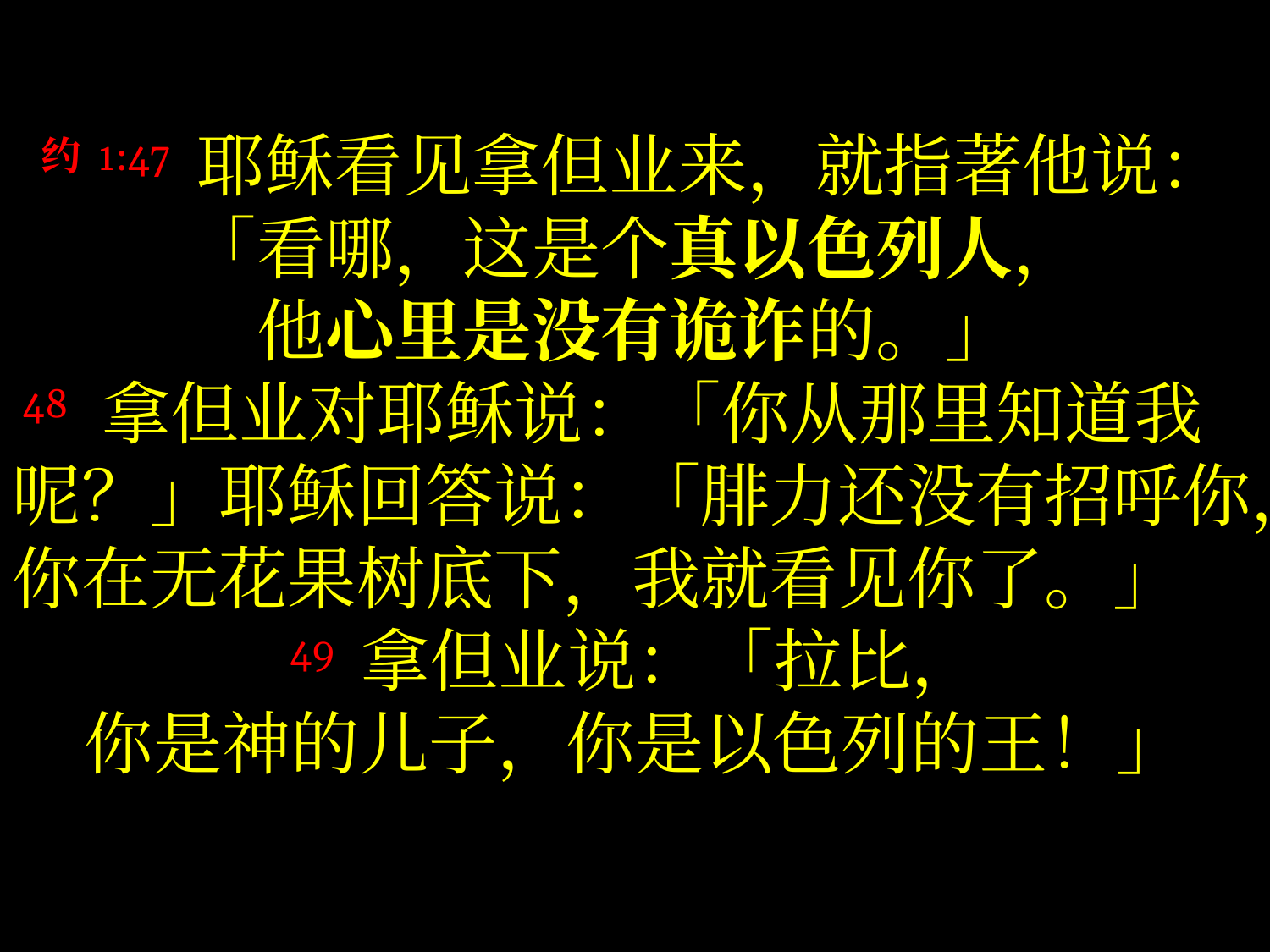

约1:47 耶稣看见拿但业来，就指著他说：「看哪，这是个真以色列人，
他心里是没有诡诈的。」
 48 拿但业对耶稣说：「你从那里知道我呢？」耶稣回答说：「腓力还没有招呼你，你在无花果树底下，我就看见你了。」
49 拿但业说：「拉比，
你是神的儿子，你是以色列的王！」